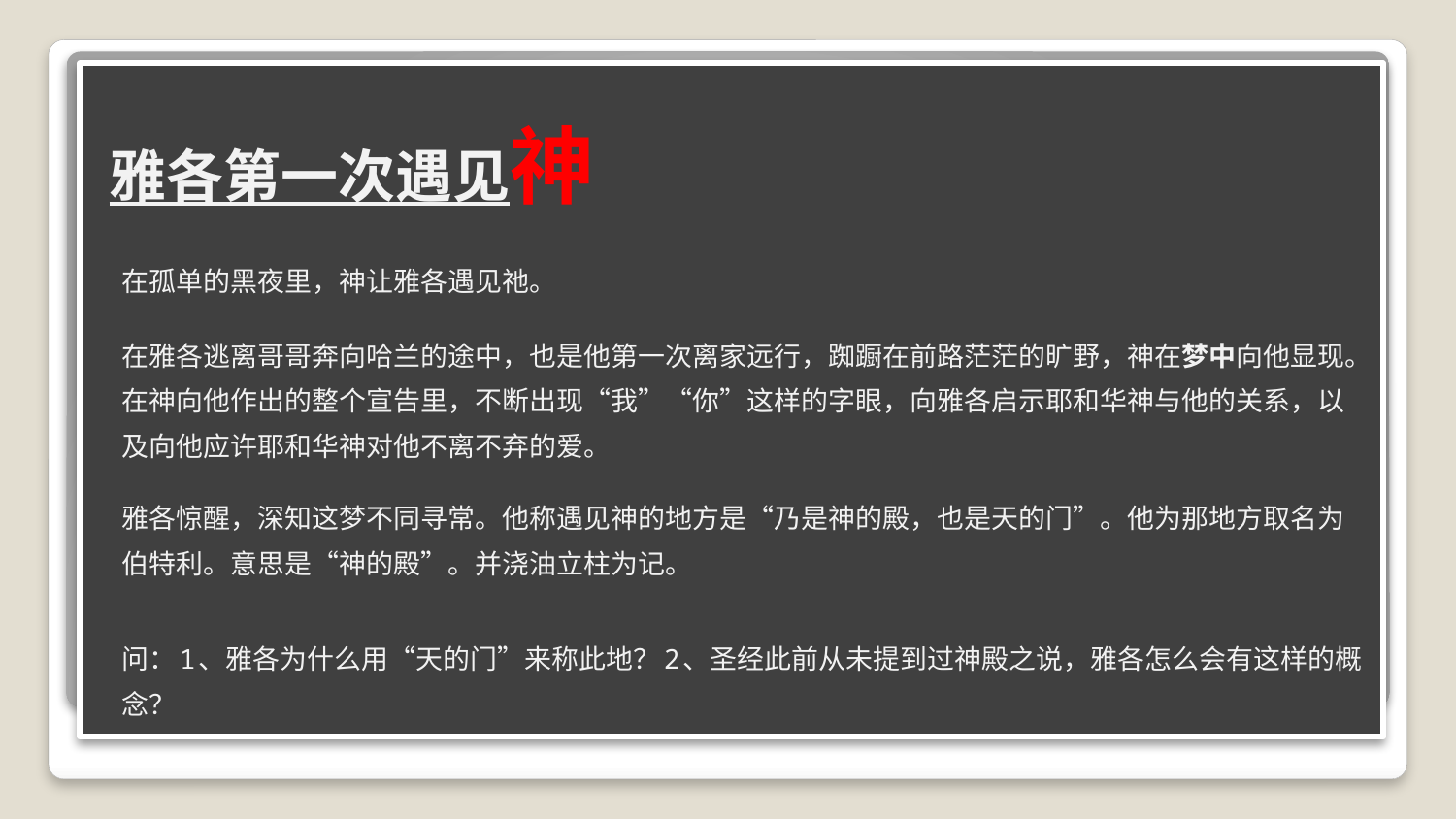

雅各第一次遇见神

在孤单的黑夜里，神让雅各遇见祂。

在雅各逃离哥哥奔向哈兰的途中，也是他第一次离家远行，踟蹰在前路茫茫的旷野，神在梦中向他显现。在神向他作出的整个宣告里，不断出现“我”“你”这样的字眼，向雅各启示耶和华神与他的关系，以及向他应许耶和华神对他不离不弃的爱。

雅各惊醒，深知这梦不同寻常。他称遇见神的地方是“乃是神的殿，也是天的门”。他为那地方取名为伯特利。意思是“神的殿”。并浇油立柱为记。

问：1、雅各为什么用“天的门”来称此地？2、圣经此前从未提到过神殿之说，雅各怎么会有这样的概念？